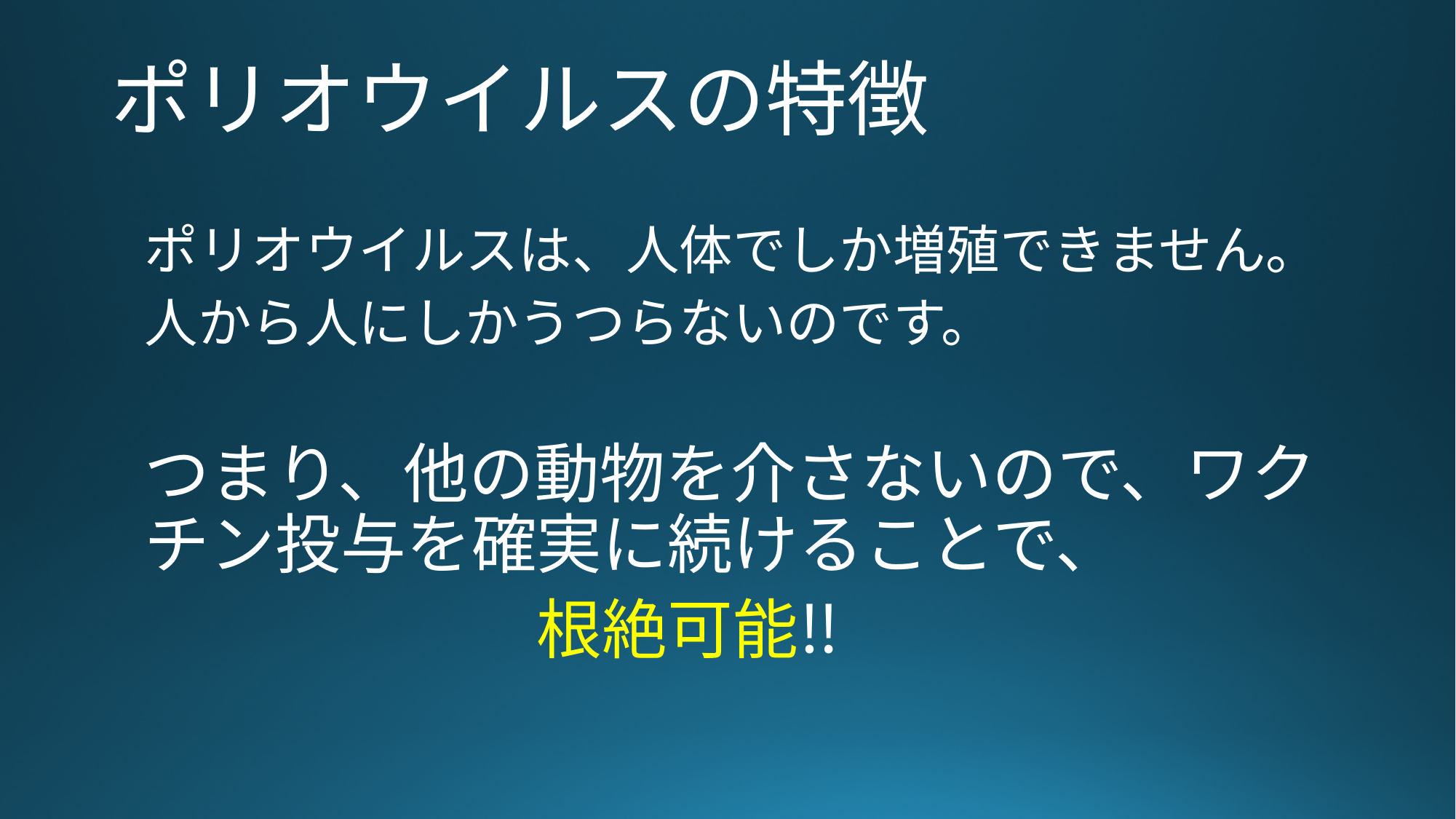

# ポリオウイルスの特徴
ポリオウイルスは、人体でしか増殖できません。
人から人にしかうつらないのです。

つまり、他の動物を介さないので、ワクチン投与を確実に続けることで、
　　　　　　根絶可能‼